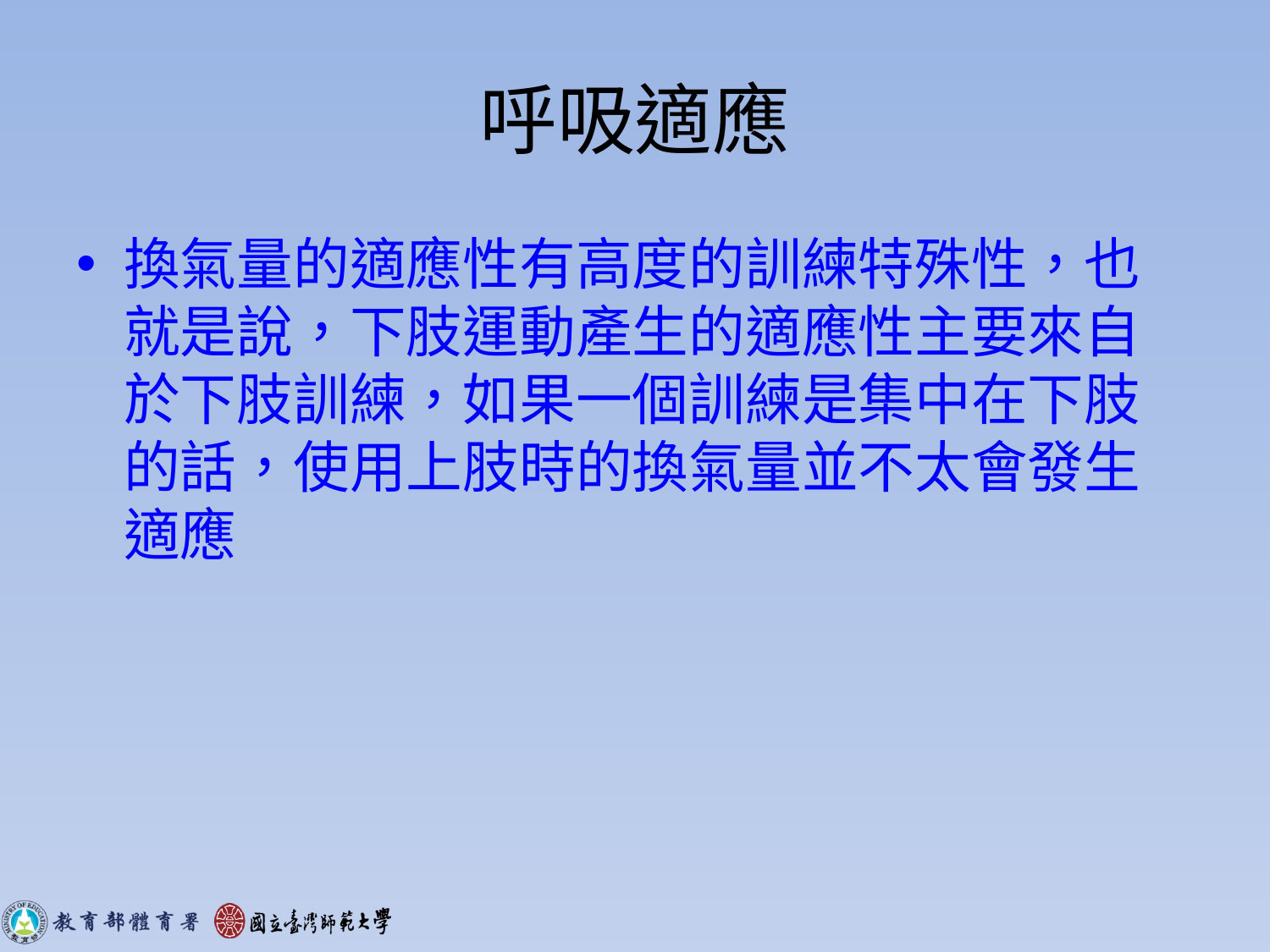

# 呼吸適應
換氣量的適應性有高度的訓練特殊性，也就是說，下肢運動產生的適應性主要來自於下肢訓練，如果一個訓練是集中在下肢的話，使用上肢時的換氣量並不太會發生適應